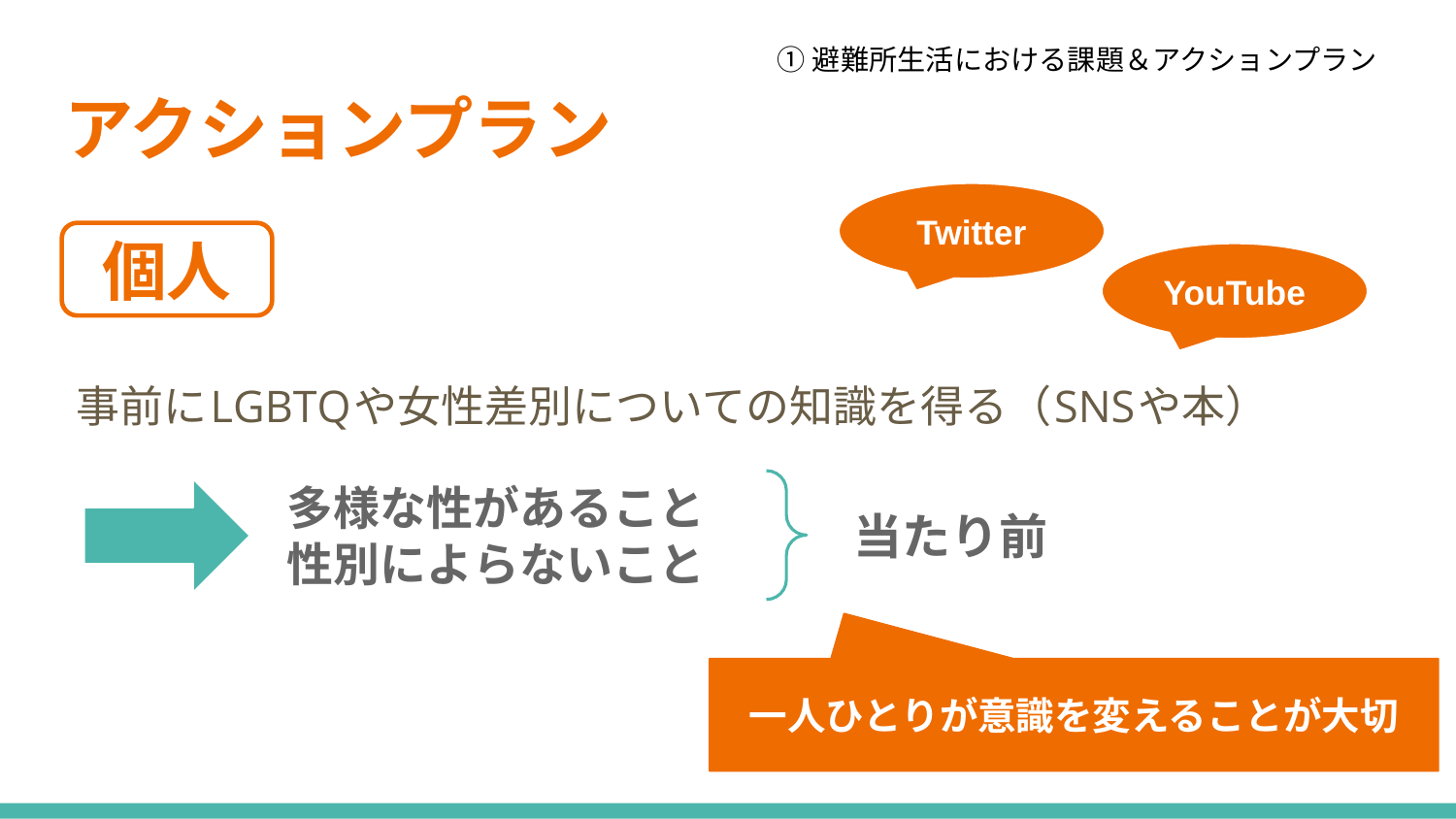

①避難所生活における課題＆アクションプラン
# アクションプラン
Twitter
個人
YouTube

事前にLGBTQや女性差別についての知識を得る（SNSや本）

多様な性があること
性別によらないこと

当たり前
一人ひとりが意識を変えることが大切